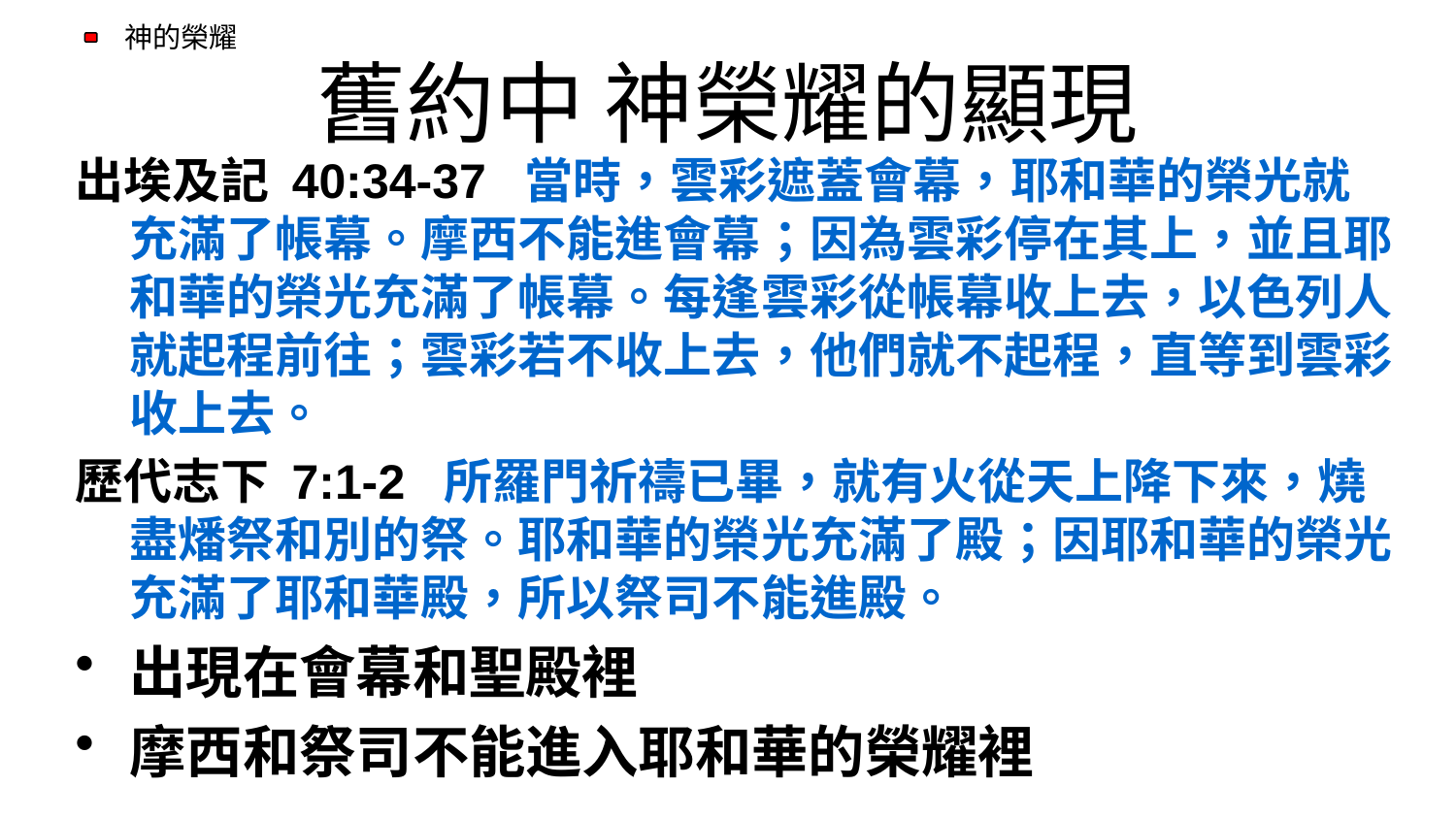

# 舊約中 神榮耀的顯現
出埃及記 40:34-37  當時，雲彩遮蓋會幕，耶和華的榮光就充滿了帳幕。摩西不能進會幕；因為雲彩停在其上，並且耶和華的榮光充滿了帳幕。每逢雲彩從帳幕收上去，以色列人就起程前往；雲彩若不收上去，他們就不起程，直等到雲彩收上去。
歷代志下 7:1-2  所羅門祈禱已畢，就有火從天上降下來，燒盡燔祭和別的祭。耶和華的榮光充滿了殿；因耶和華的榮光充滿了耶和華殿，所以祭司不能進殿。
出現在會幕和聖殿裡
摩西和祭司不能進入耶和華的榮耀裡